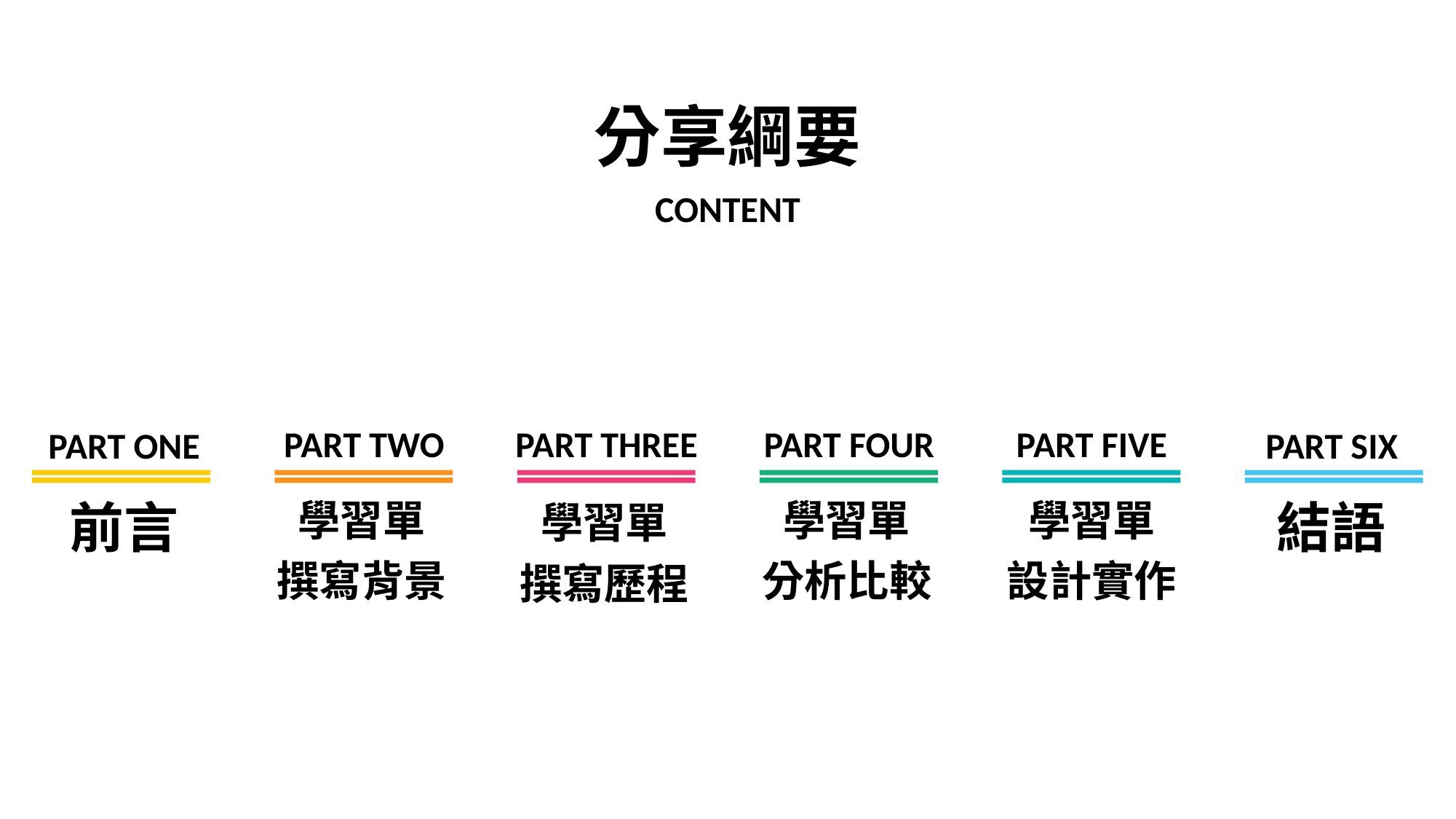

分享綱要
CONTENT
PART TWO
PART THREE
PART FOUR
PART FIVE
PART ONE
PART SIX
學習單
撰寫背景
學習單
分析比較
學習單
設計實作
前言
結語
學習單
撰寫歷程